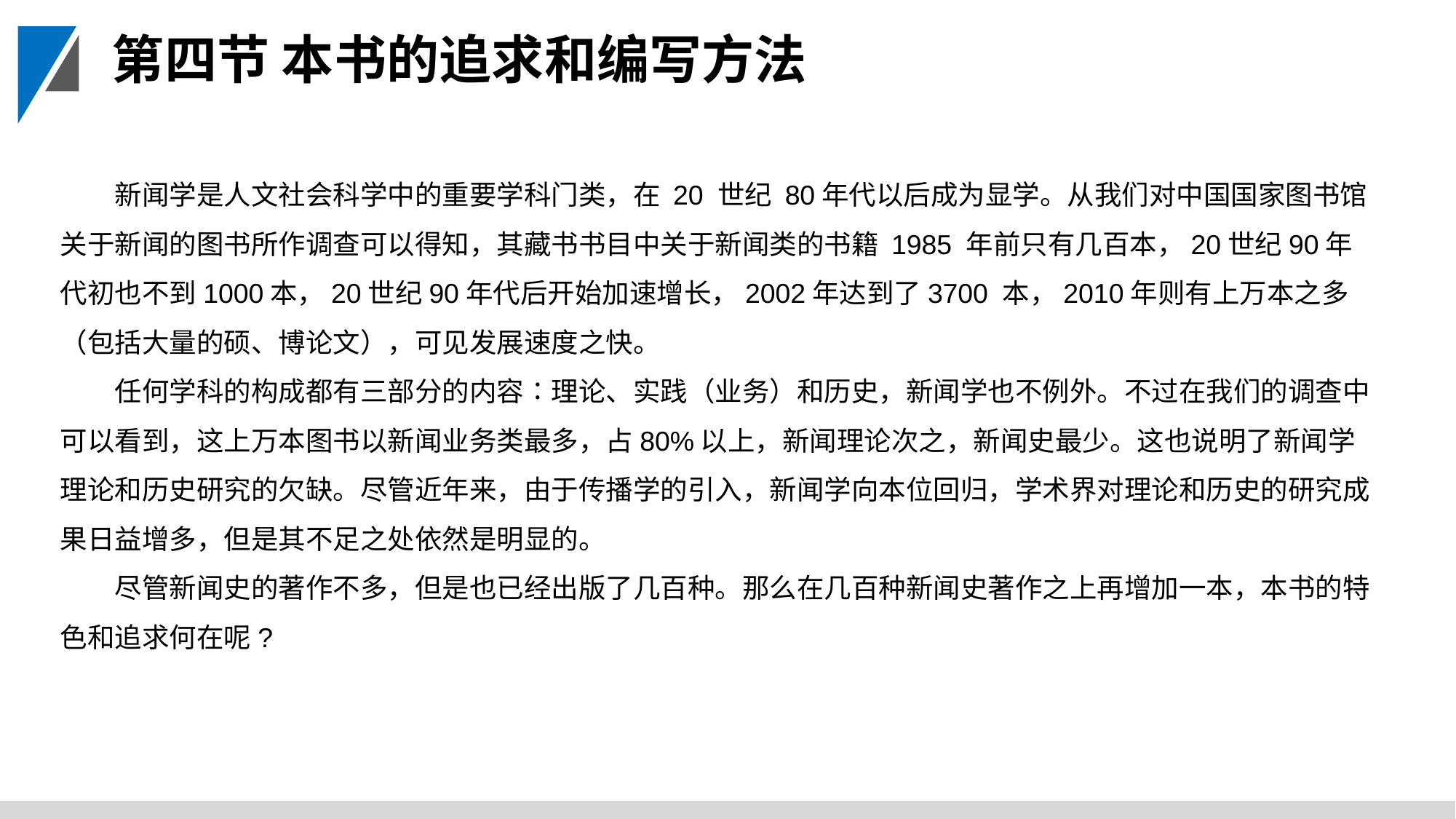

第四节 本书的追求和编写方法
新闻学是人文社会科学中的重要学科门类，在 20 世纪 80年代以后成为显学。从我们对中国国家图书馆关于新闻的图书所作调查可以得知，其藏书书目中关于新闻类的书籍 1985 年前只有几百本，20世纪90年代初也不到1000本，20世纪90年代后开始加速增长，2002年达到了3700 本，2010年则有上万本之多（包括大量的硕、博论文），可见发展速度之快。
任何学科的构成都有三部分的内容∶理论、实践（业务）和历史，新闻学也不例外。不过在我们的调查中可以看到，这上万本图书以新闻业务类最多，占80%以上，新闻理论次之，新闻史最少。这也说明了新闻学理论和历史研究的欠缺。尽管近年来，由于传播学的引入，新闻学向本位回归，学术界对理论和历史的研究成果日益增多，但是其不足之处依然是明显的。
尽管新闻史的著作不多，但是也已经出版了几百种。那么在几百种新闻史著作之上再增加一本，本书的特色和追求何在呢?